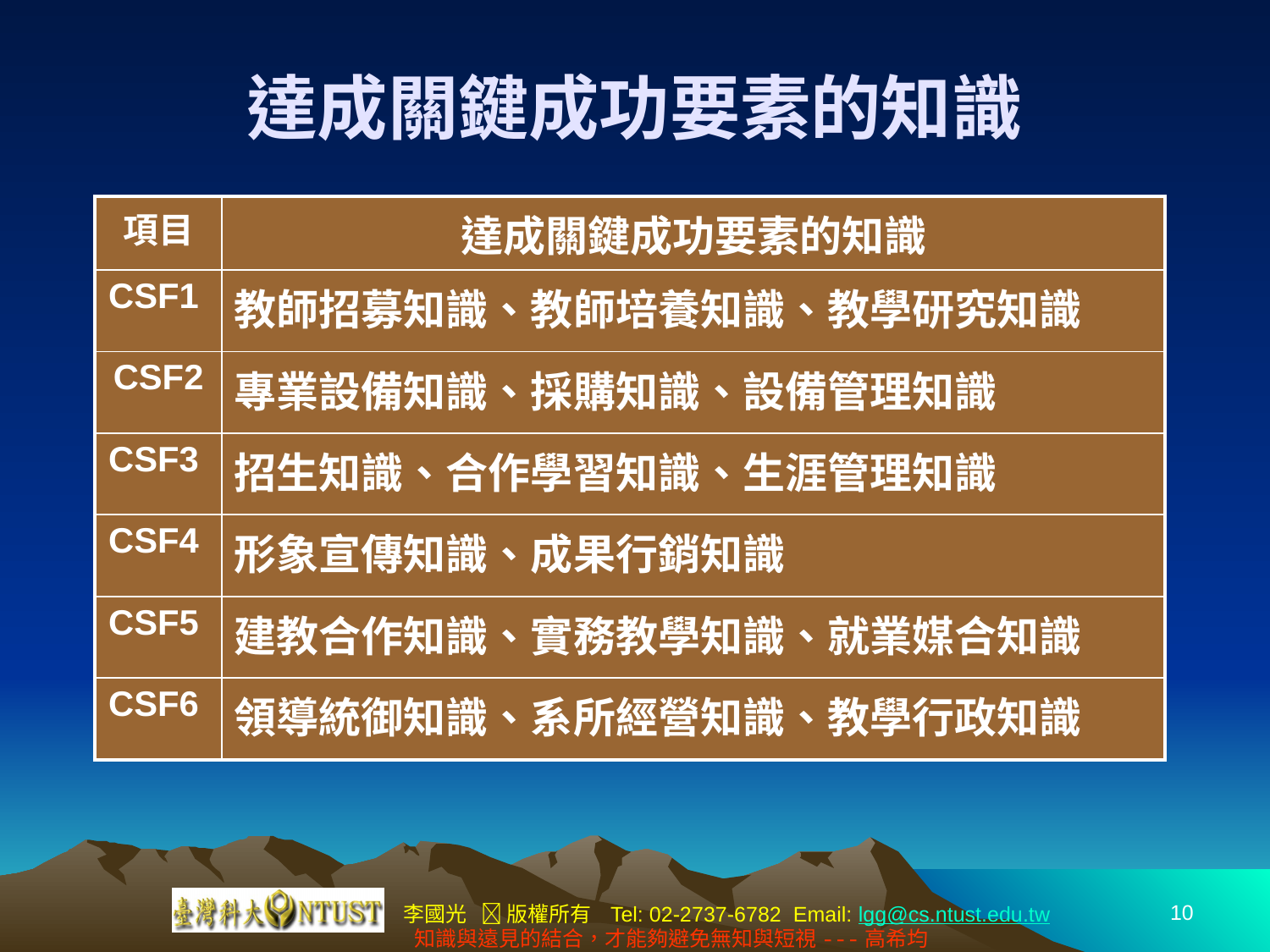

# 達成關鍵成功要素的知識
| 項目 | 達成關鍵成功要素的知識 |
| --- | --- |
| CSF1 | 教師招募知識、教師培養知識、教學研究知識 |
| CSF2 | 專業設備知識、採購知識、設備管理知識 |
| CSF3 | 招生知識、合作學習知識、生涯管理知識 |
| CSF4 | 形象宣傳知識、成果行銷知識 |
| CSF5 | 建教合作知識、實務教學知識、就業媒合知識 |
| CSF6 | 領導統御知識、系所經營知識、教學行政知識 |
10